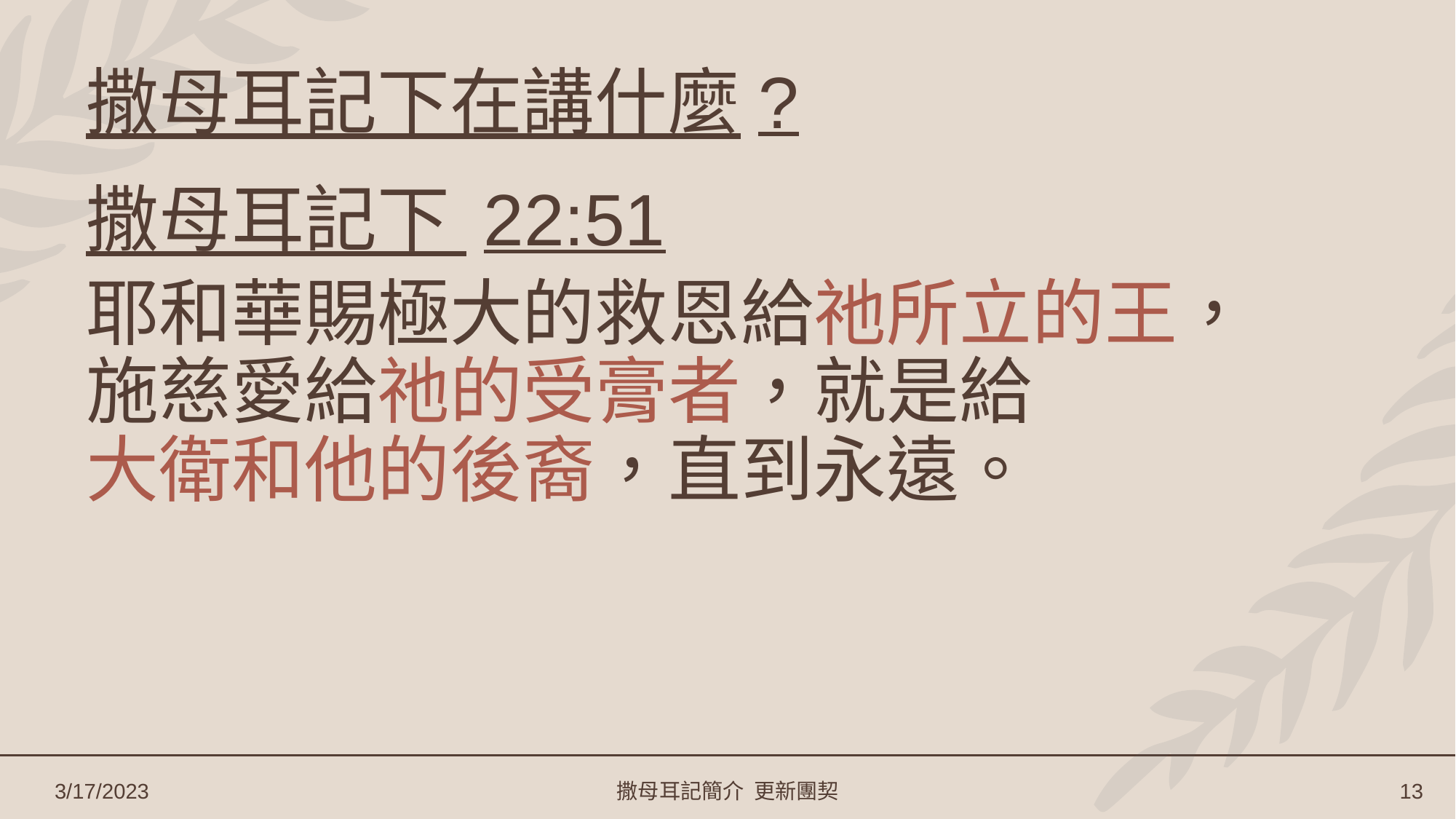

# 撒母耳記下在講什麼?
撒母耳記下 22:51
耶和華賜極大的救恩給祂所立的王，施慈愛給祂的受膏者，就是給
大衛和他的後裔，直到永遠。
3/17/2023
撒母耳記簡介  更新團契
13